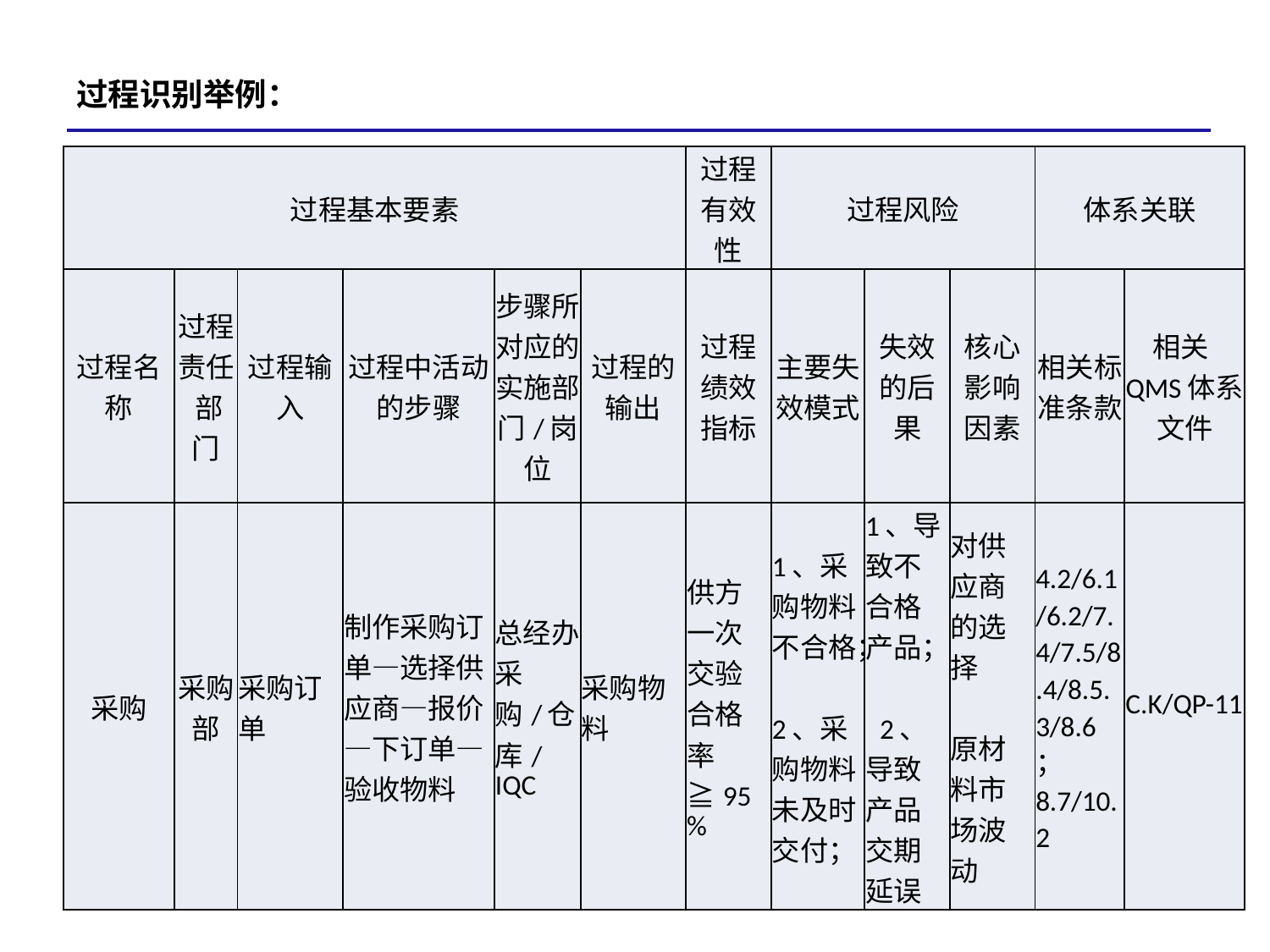

# 过程识别举例：
| 过程基本要素 |  |  |  |  |  | 过程有效性 | 过程风险 |  |  | 体系关联 |  |
| --- | --- | --- | --- | --- | --- | --- | --- | --- | --- | --- | --- |
| 过程名称 | 过程责任 部门 | 过程输入 | 过程中活动的步骤 | 步骤所对应的实施部门/岗位 | 过程的输出 | 过程绩效指标 | 主要失效模式 | 失效的后果 | 核心影响因素 | 相关标准条款 | 相关QMS体系文件 |
| 采购 | 采购部 | 采购订单 | 制作采购订单—选择供应商—报价—下订单—验收物料 | 总经办采购/仓库/IQC | 采购物料 | 供方一次交验合格率≧95% | 1、采购物料不合格； 2、采购物料未及时交付； | 1、导致不合格产品； 2、导致产品交期延误 | 对供应商的选择 原材料市场波动 | 4.2/6.1/6.2/7.4/7.5/8.4/8.5.3/8.6；8.7/10.2 | C.K/QP-11 |